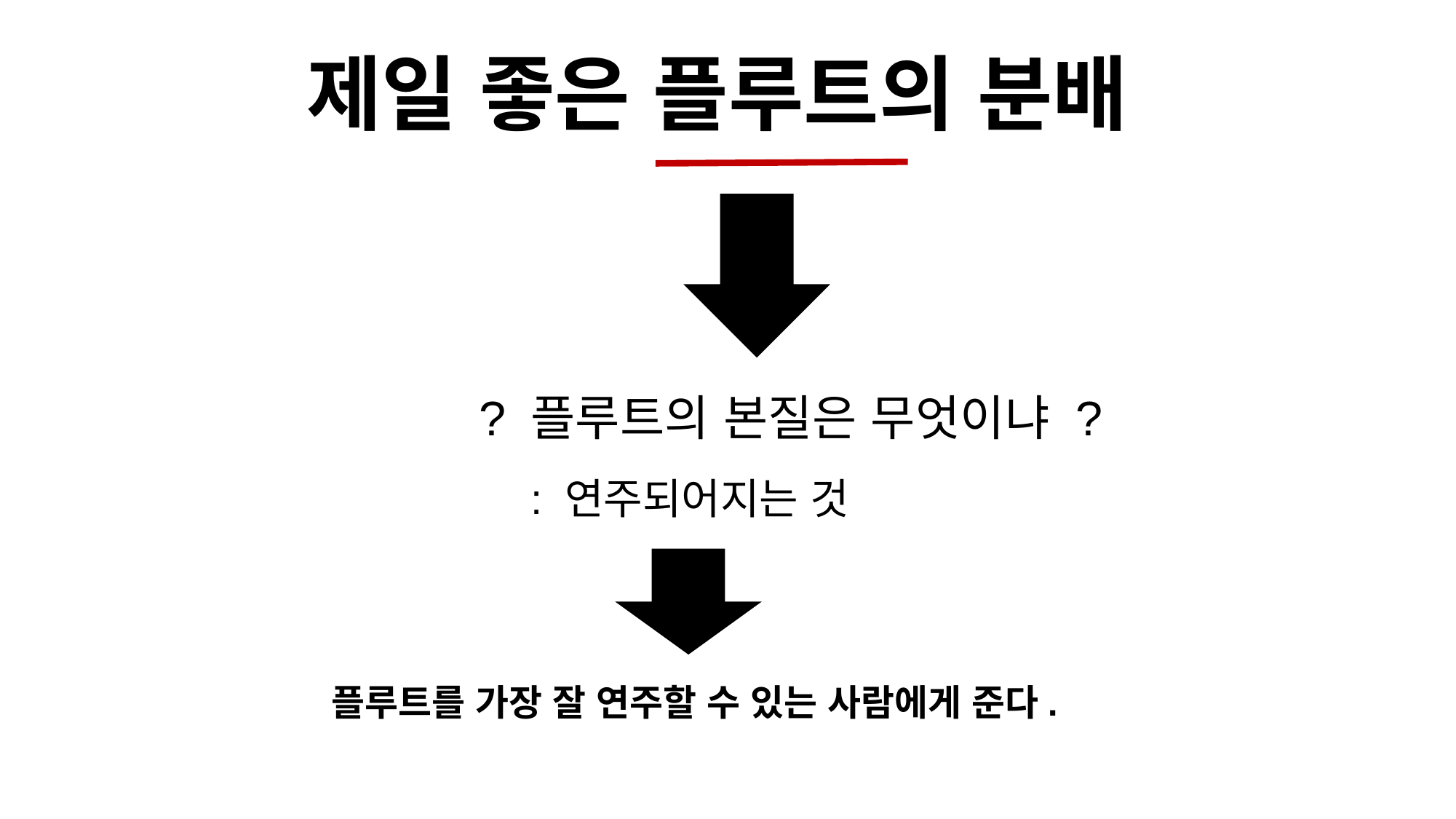

# 제일 좋은 플루트의 분배

? 플루트의 본질은 무엇이냐 ?
: 연주되어지는 것

플루트를 가장 잘 연주할 수 있는 사람에게 준다.